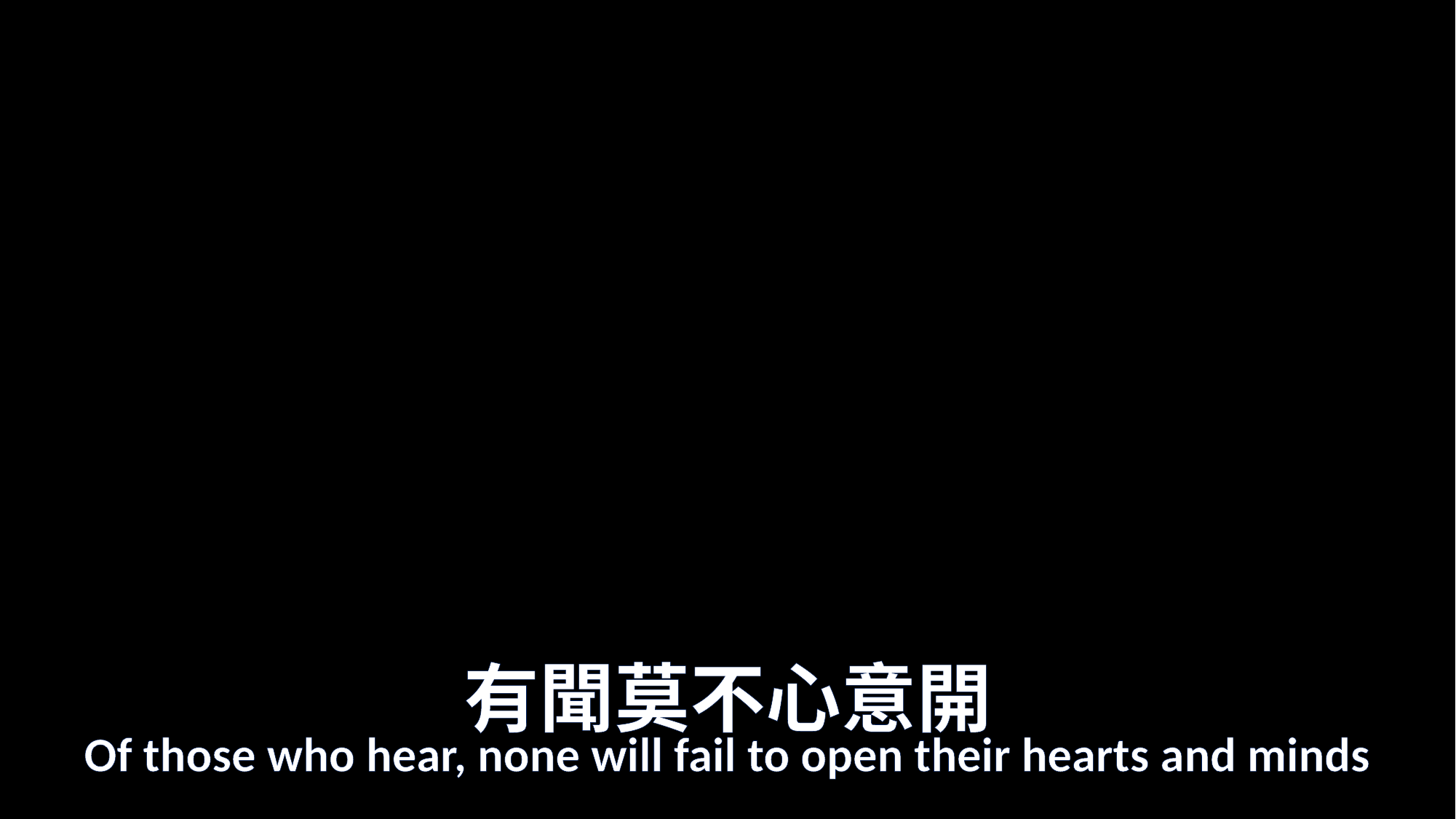

# 有聞莫不心意開
Of those who hear, none will fail to open their hearts and minds